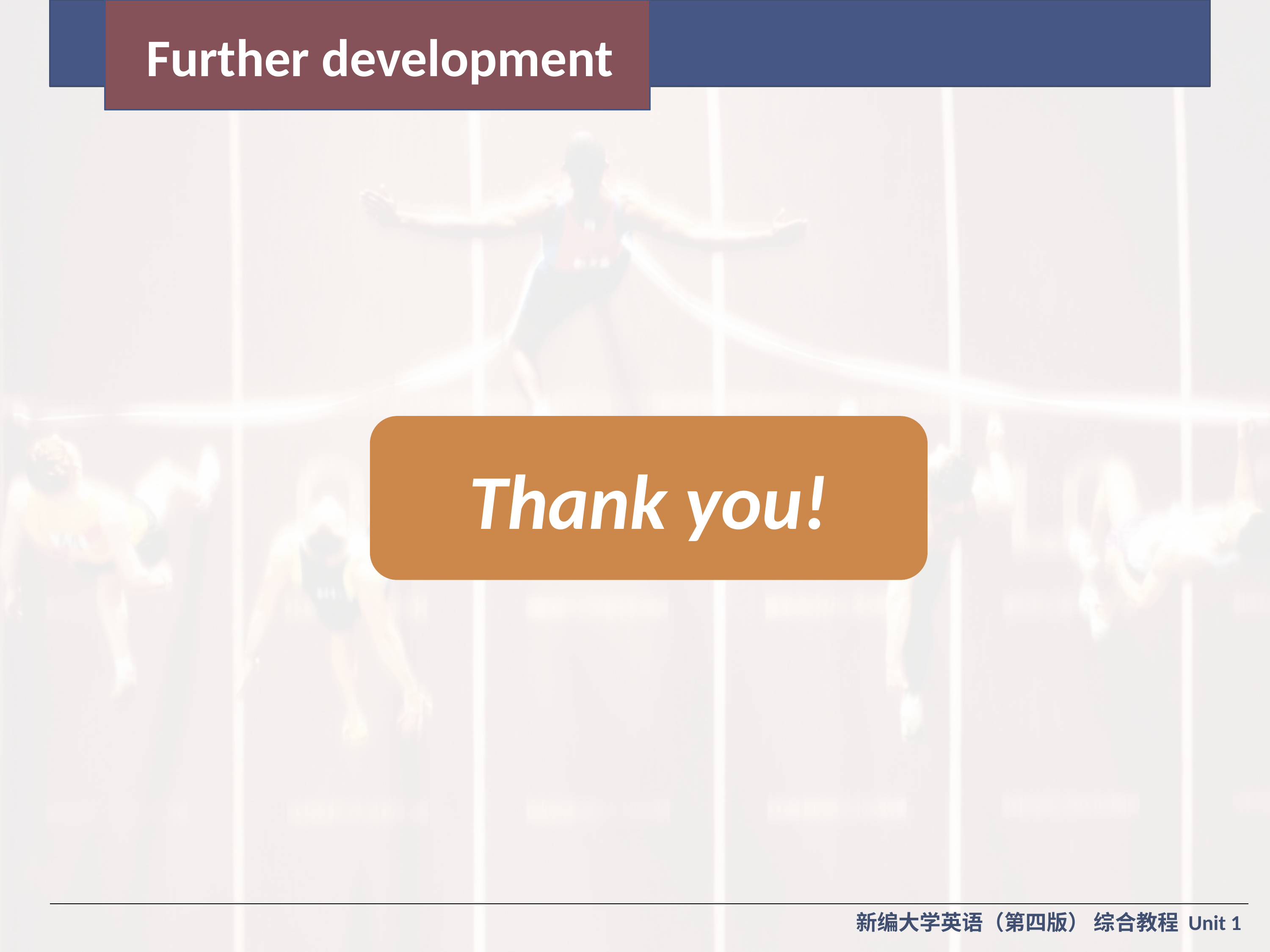

Further development
Thank you!
新编大学英语（第四版） 综合教程 Unit 1